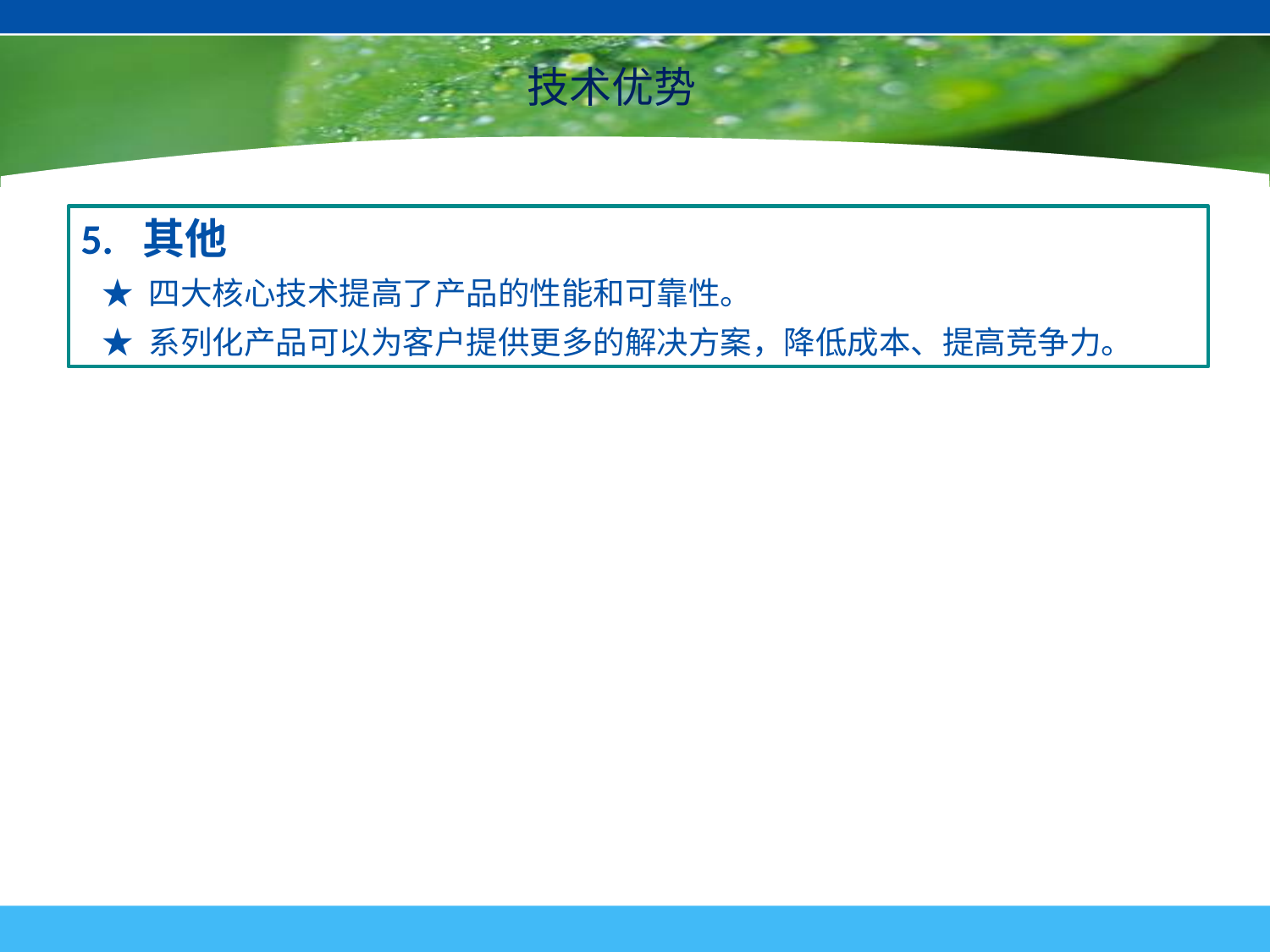

# 技术优势
5.  其他
   ★ 四大核心技术提高了产品的性能和可靠性。
   ★ 系列化产品可以为客户提供更多的解决方案，降低成本、提高竞争力。